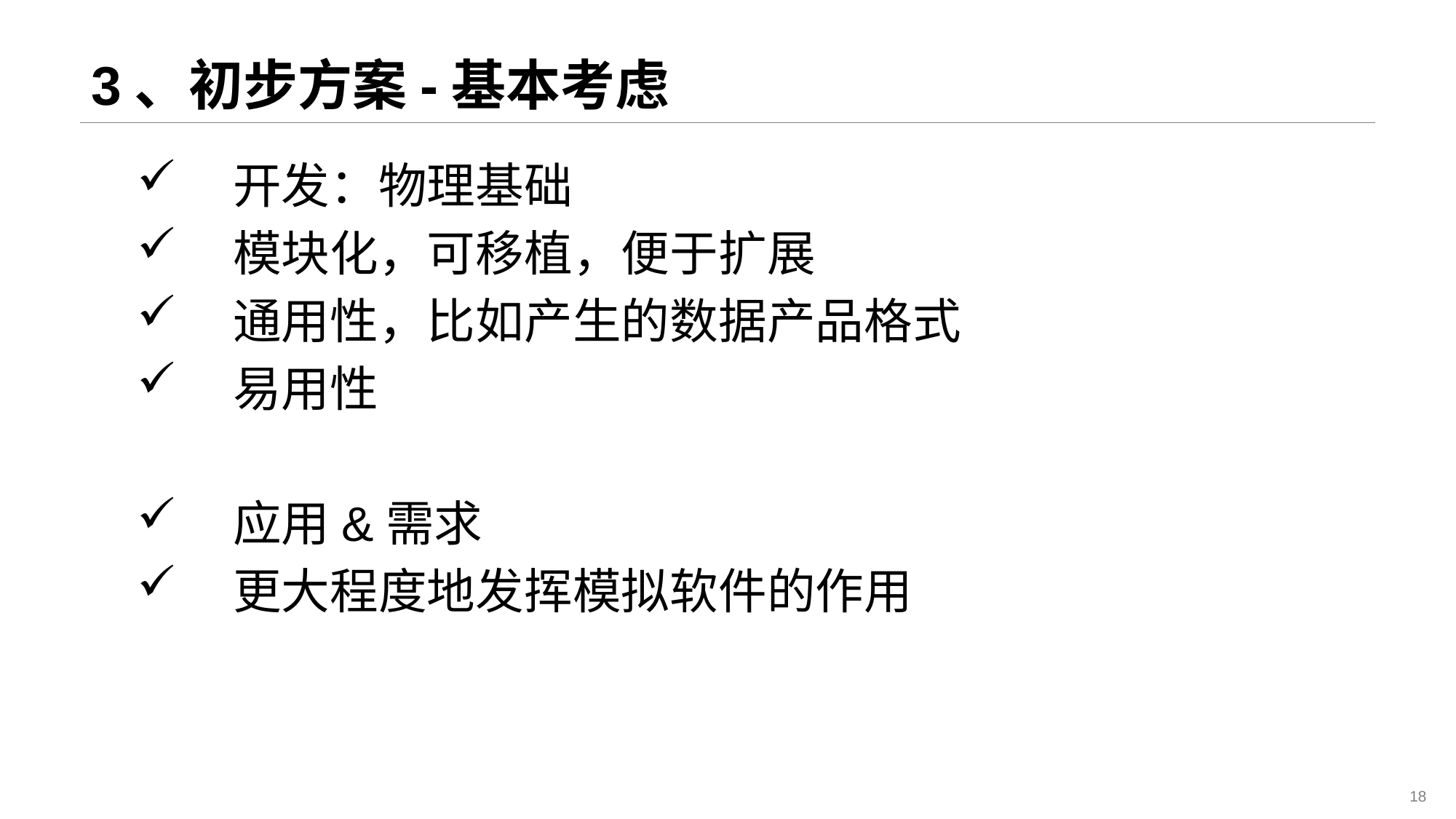

# 3、初步方案-基本考虑
开发：物理基础
模块化，可移植，便于扩展
通用性，比如产生的数据产品格式
易用性

应用&需求
更大程度地发挥模拟软件的作用

18